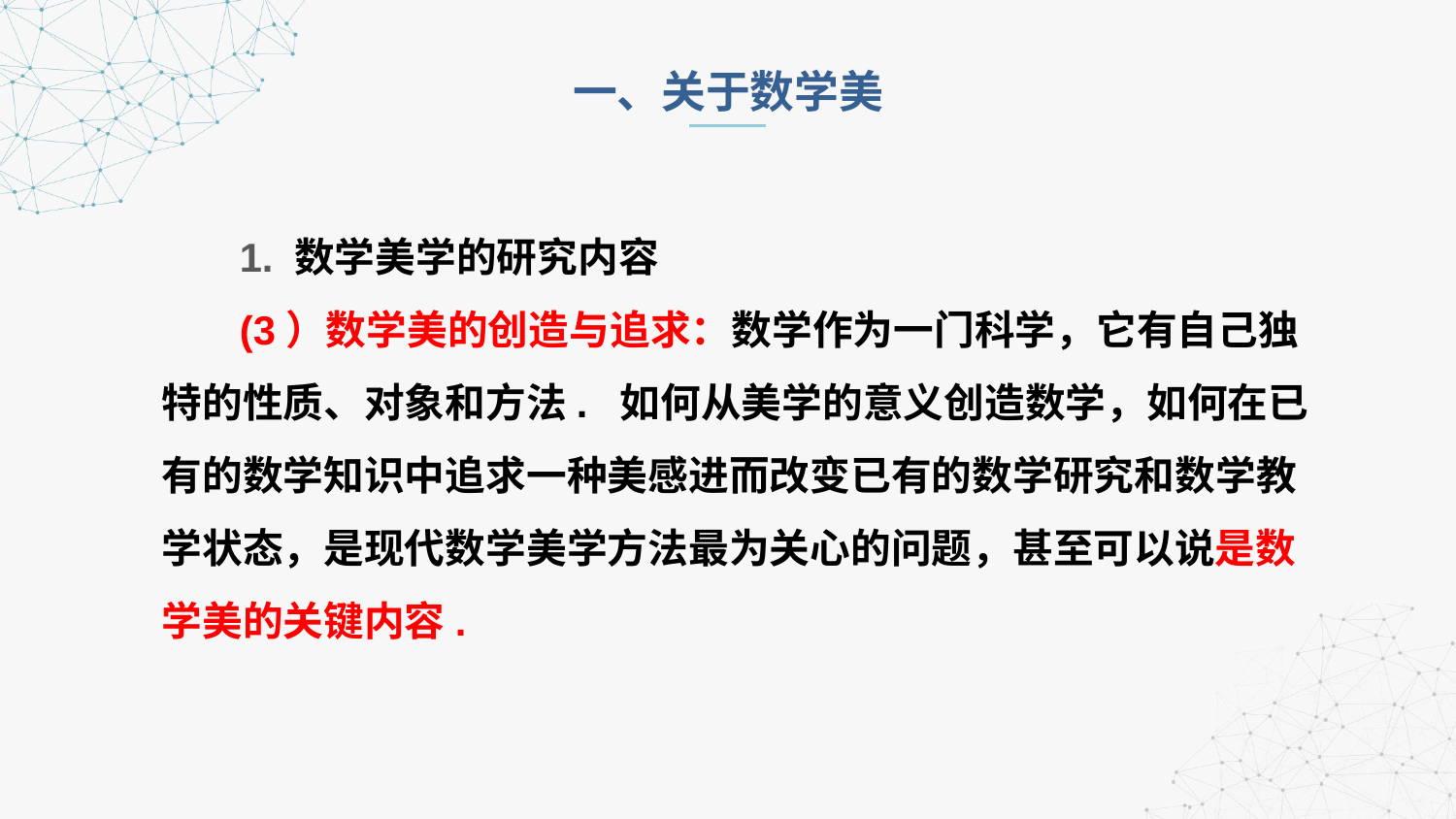

一、关于数学美
       1. 数学美学的研究内容
       (3）数学美的创造与追求：数学作为一门科学，它有自己独特的性质、对象和方法.  如何从美学的意义创造数学，如何在已有的数学知识中追求一种美感进而改变已有的数学研究和数学教学状态，是现代数学美学方法最为关心的问题，甚至可以说是数学美的关键内容.